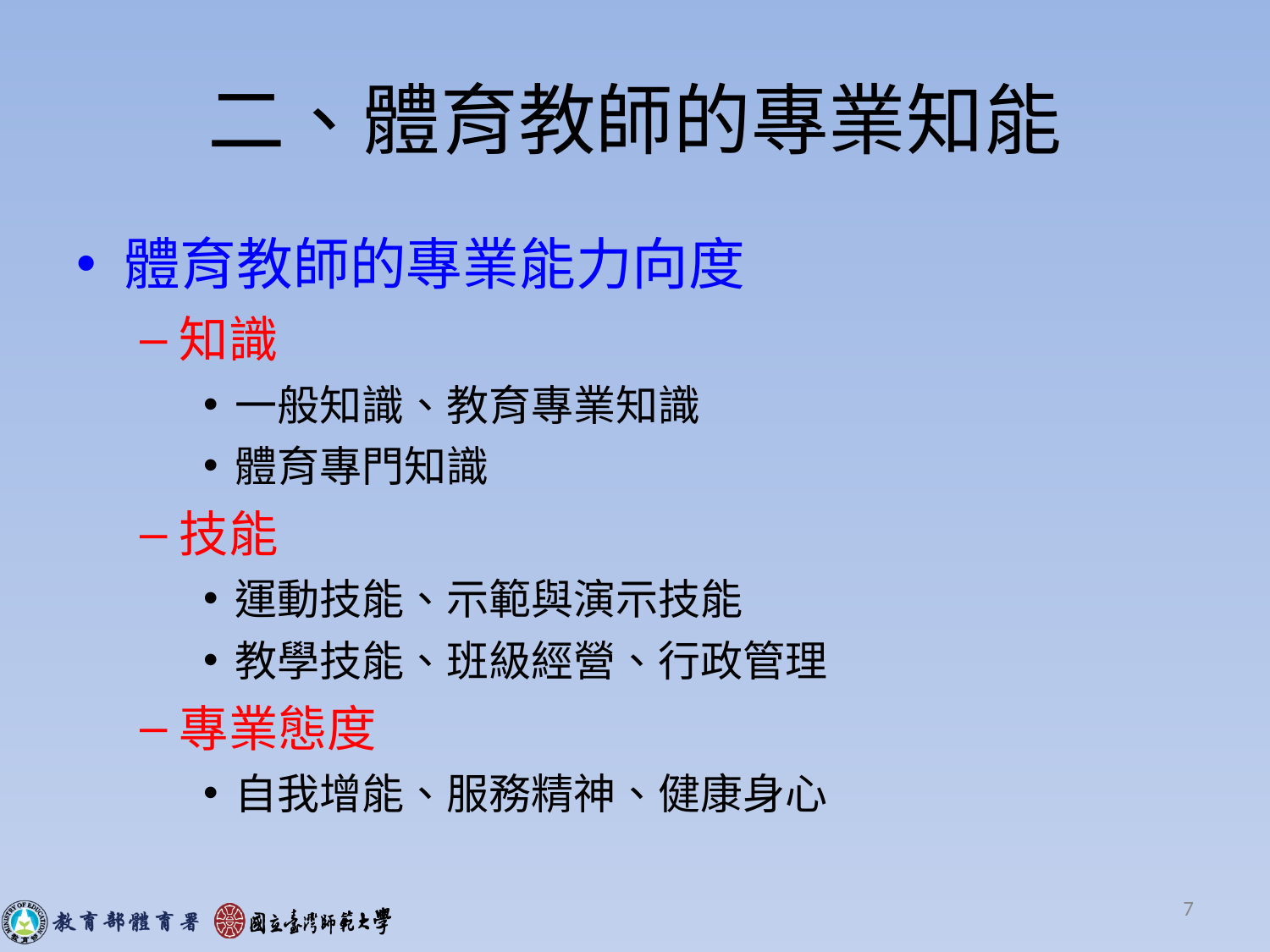

# 二、體育教師的專業知能
體育教師的專業能力向度
知識
一般知識、教育專業知識
體育專門知識
技能
運動技能、示範與演示技能
教學技能、班級經營、行政管理
專業態度
自我增能、服務精神、健康身心
7